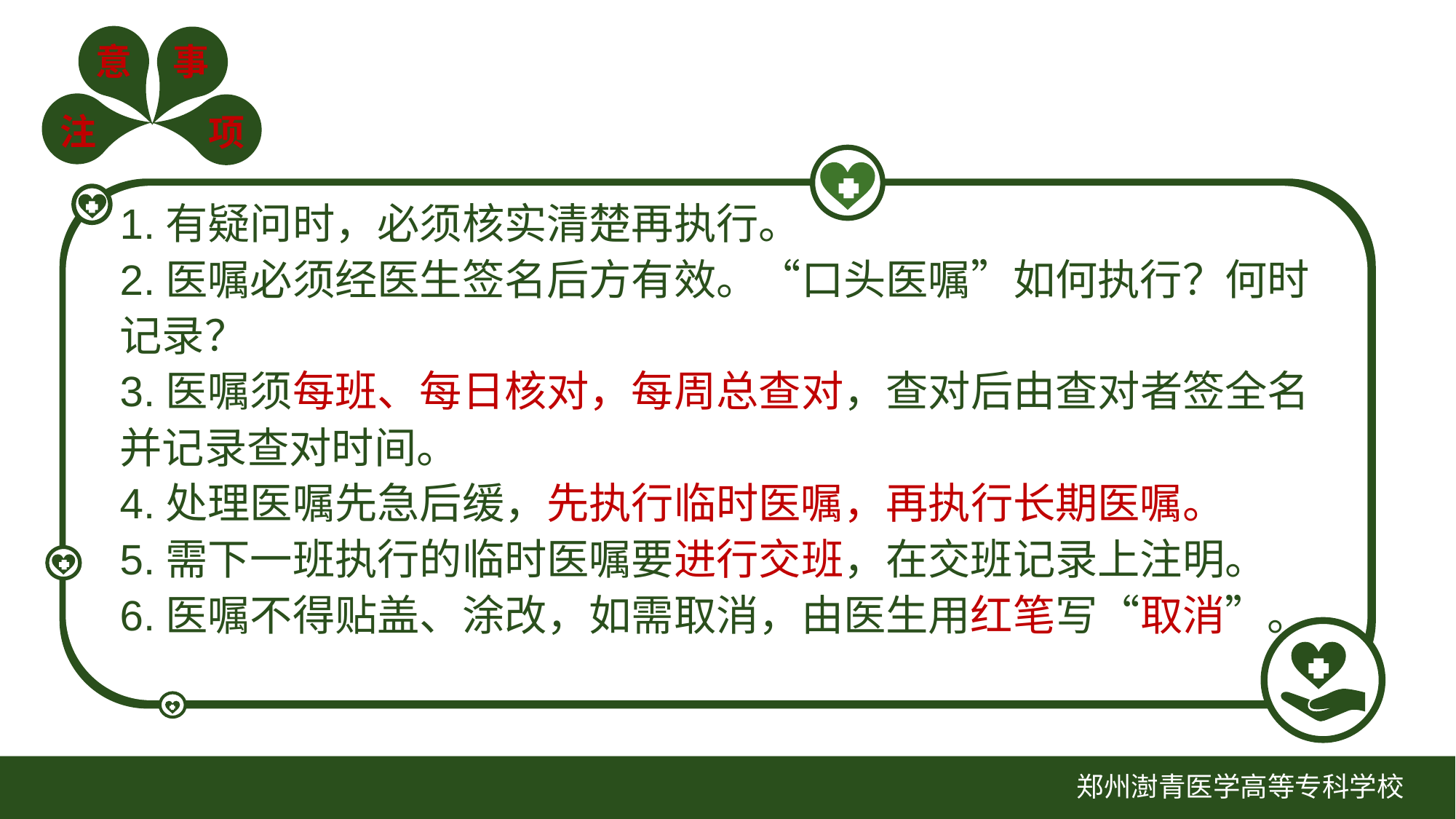

1.有疑问时，必须核实清楚再执行。
2.医嘱必须经医生签名后方有效。“口头医嘱”如何执行？何时记录？
3.医嘱须每班、每日核对，每周总查对，查对后由查对者签全名并记录查对时间。
4.处理医嘱先急后缓，先执行临时医嘱，再执行长期医嘱。
5.需下一班执行的临时医嘱要进行交班，在交班记录上注明。
6.医嘱不得贴盖、涂改，如需取消，由医生用红笔写“取消”。
郑州澍青医学高等专科学校